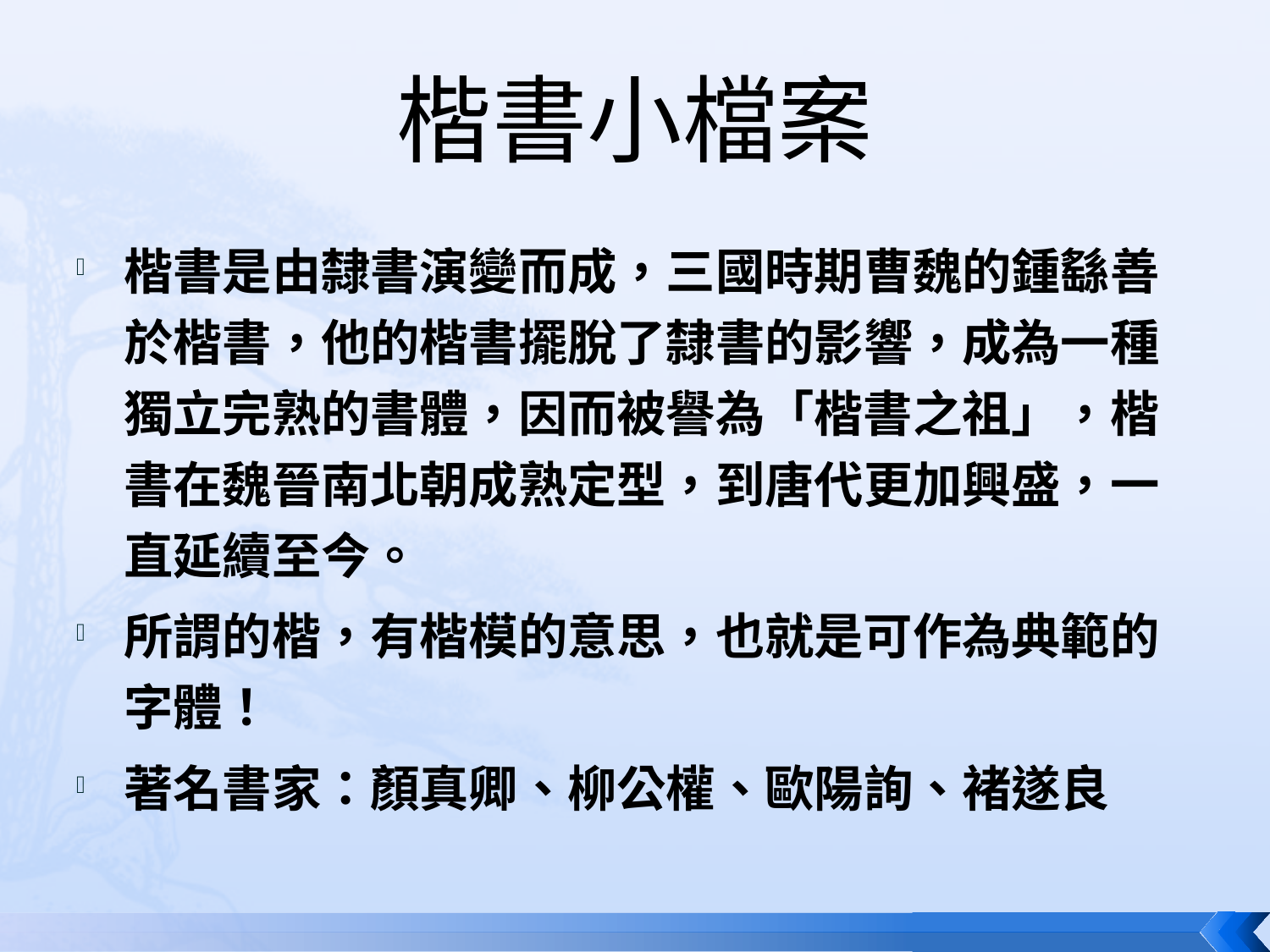

# 楷書小檔案
楷書是由隸書演變而成，三國時期曹魏的鍾繇善於楷書，他的楷書擺脫了隸書的影響，成為一種獨立完熟的書體，因而被譽為「楷書之祖」，楷書在魏晉南北朝成熟定型，到唐代更加興盛，一直延續至今。
所謂的楷，有楷模的意思，也就是可作為典範的字體！
著名書家：顏真卿、柳公權、歐陽詢、褚遂良